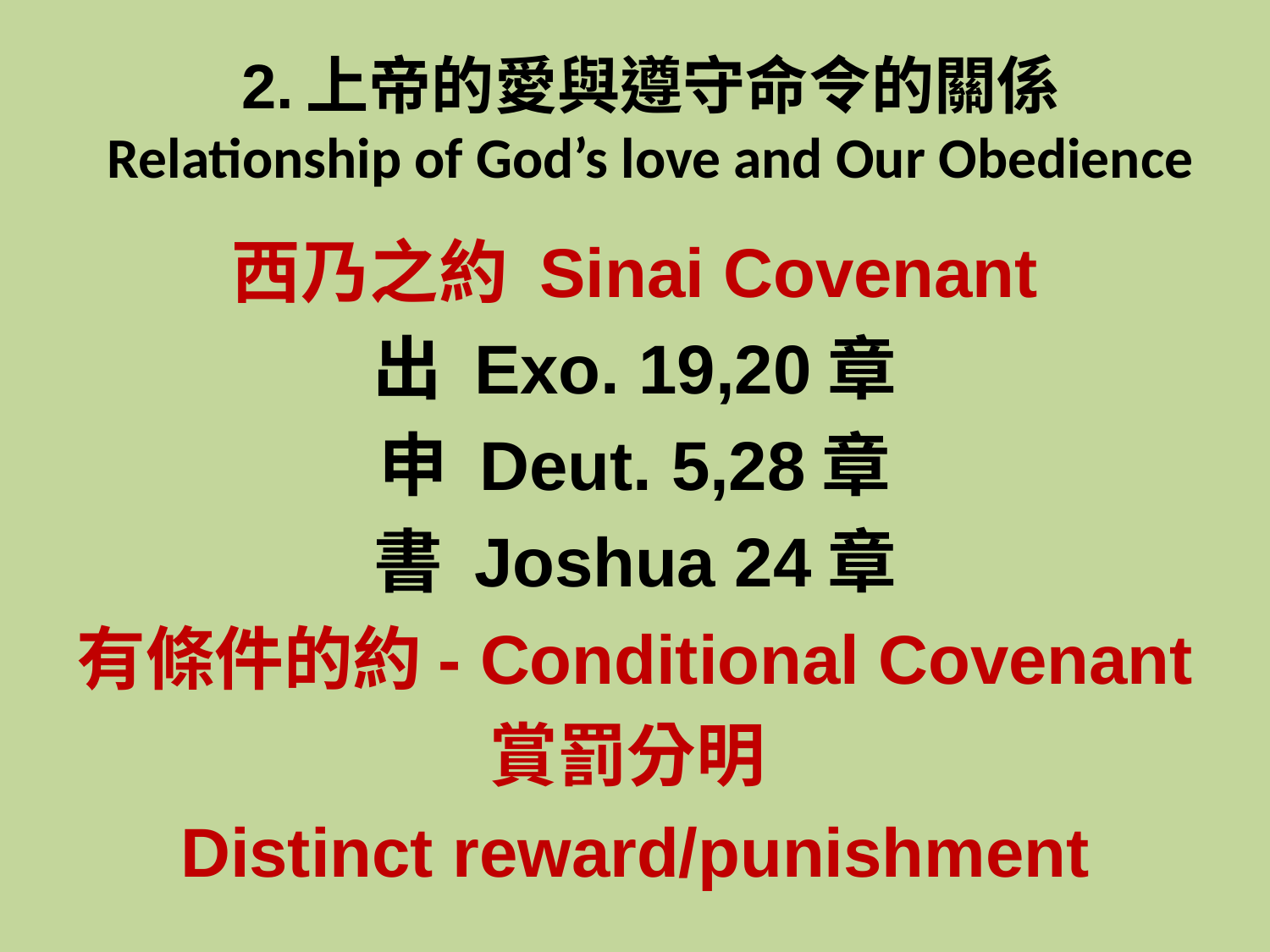

# 2.上帝的愛與遵守命令的關係 Relationship of God’s love and Our Obedience
西乃之約 Sinai Covenant
出 Exo. 19,20章
申 Deut. 5,28章
書 Joshua 24章
有條件的約- Conditional Covenant
賞罰分明
Distinct reward/punishment